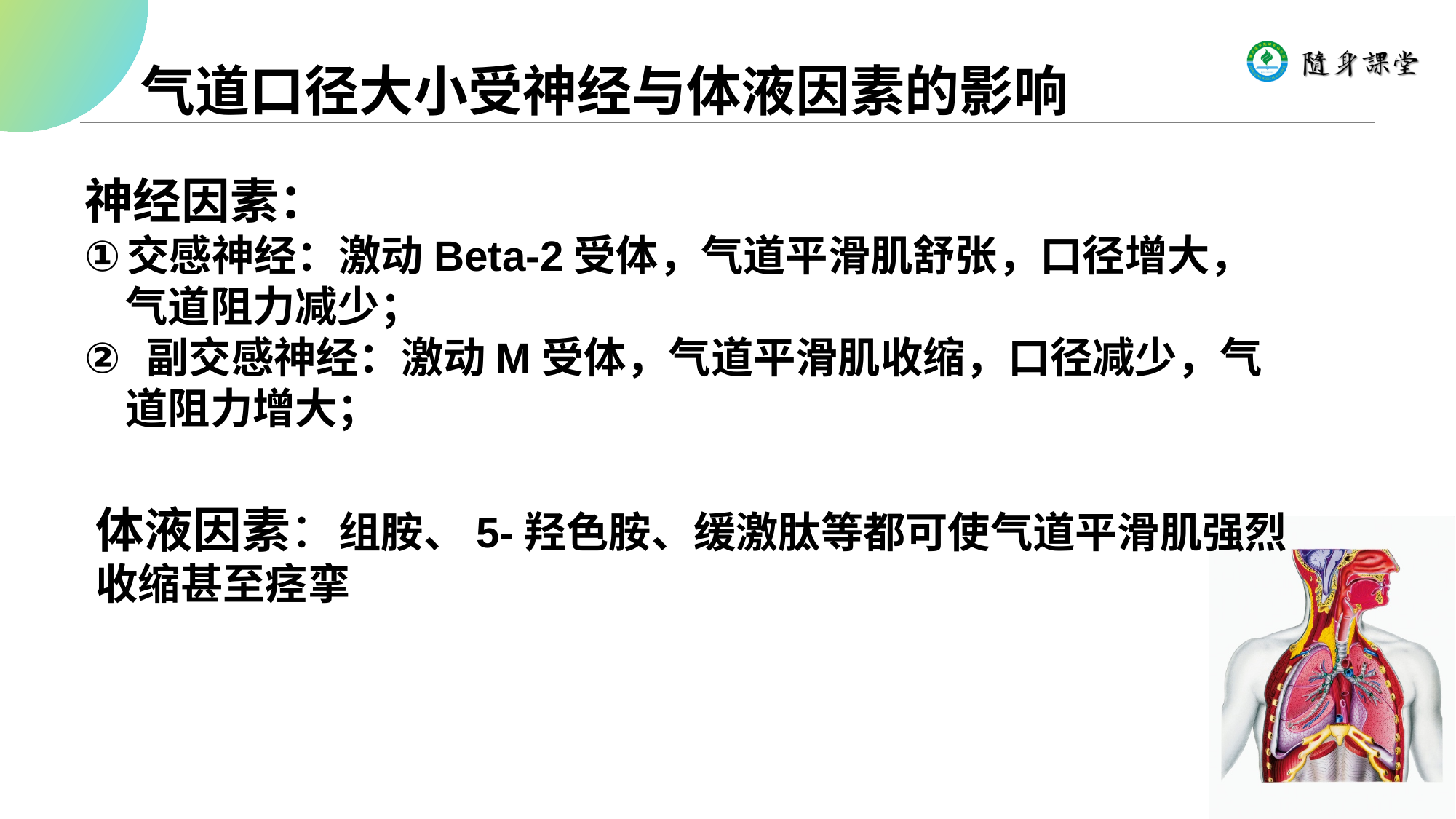

气道口径大小受神经与体液因素的影响
神经因素：
交感神经：激动Beta-2受体，气道平滑肌舒张，口径增大，气道阻力减少；
 副交感神经：激动M受体，气道平滑肌收缩，口径减少，气道阻力增大；
体液因素：组胺、5-羟色胺、缓激肽等都可使气道平滑肌强烈收缩甚至痉挛